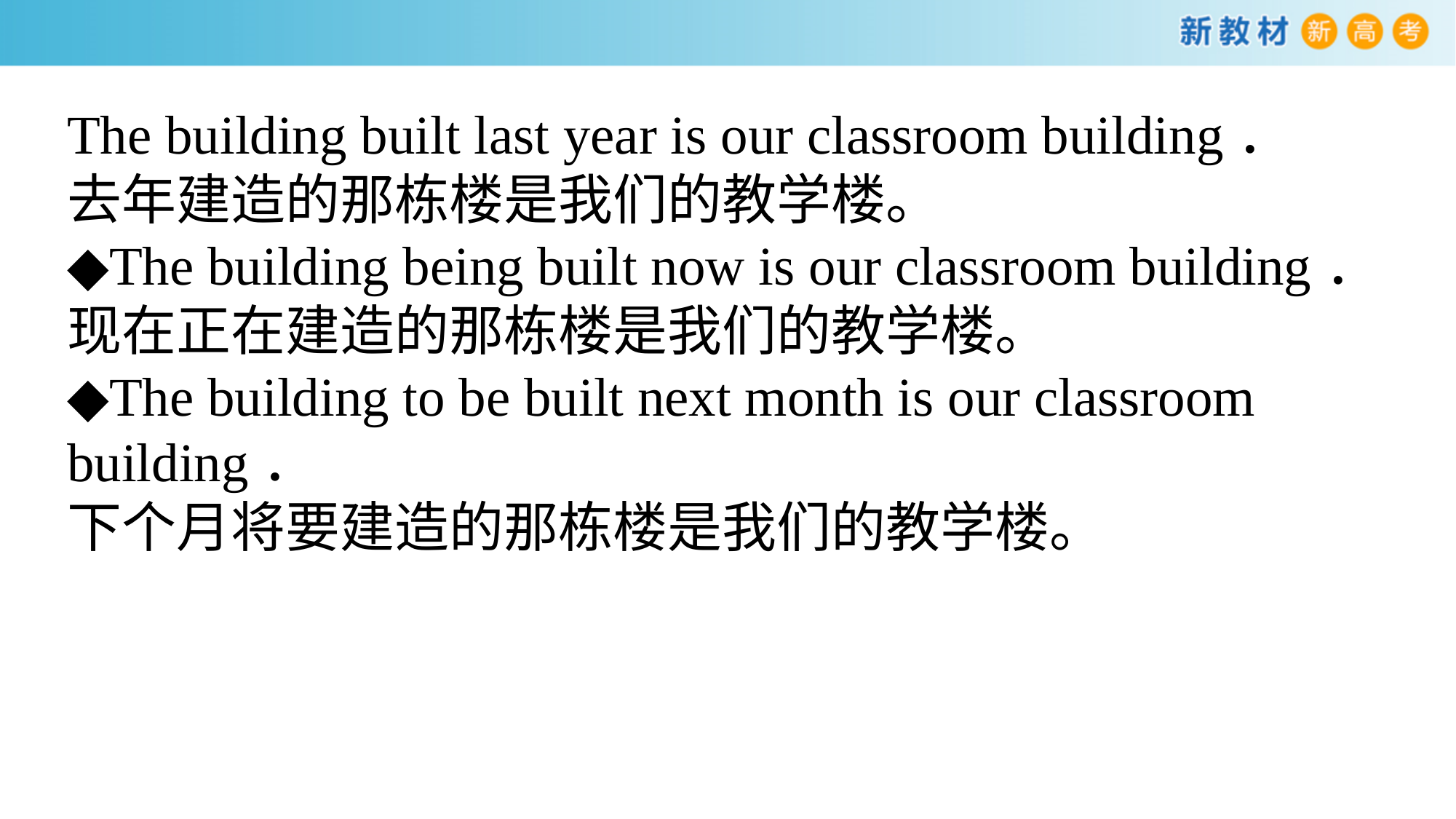

The building built last year is our classroom building．
去年建造的那栋楼是我们的教学楼。
◆The building being built now is our classroom building．
现在正在建造的那栋楼是我们的教学楼。
◆The building to be built next month is our classroom building．
下个月将要建造的那栋楼是我们的教学楼。